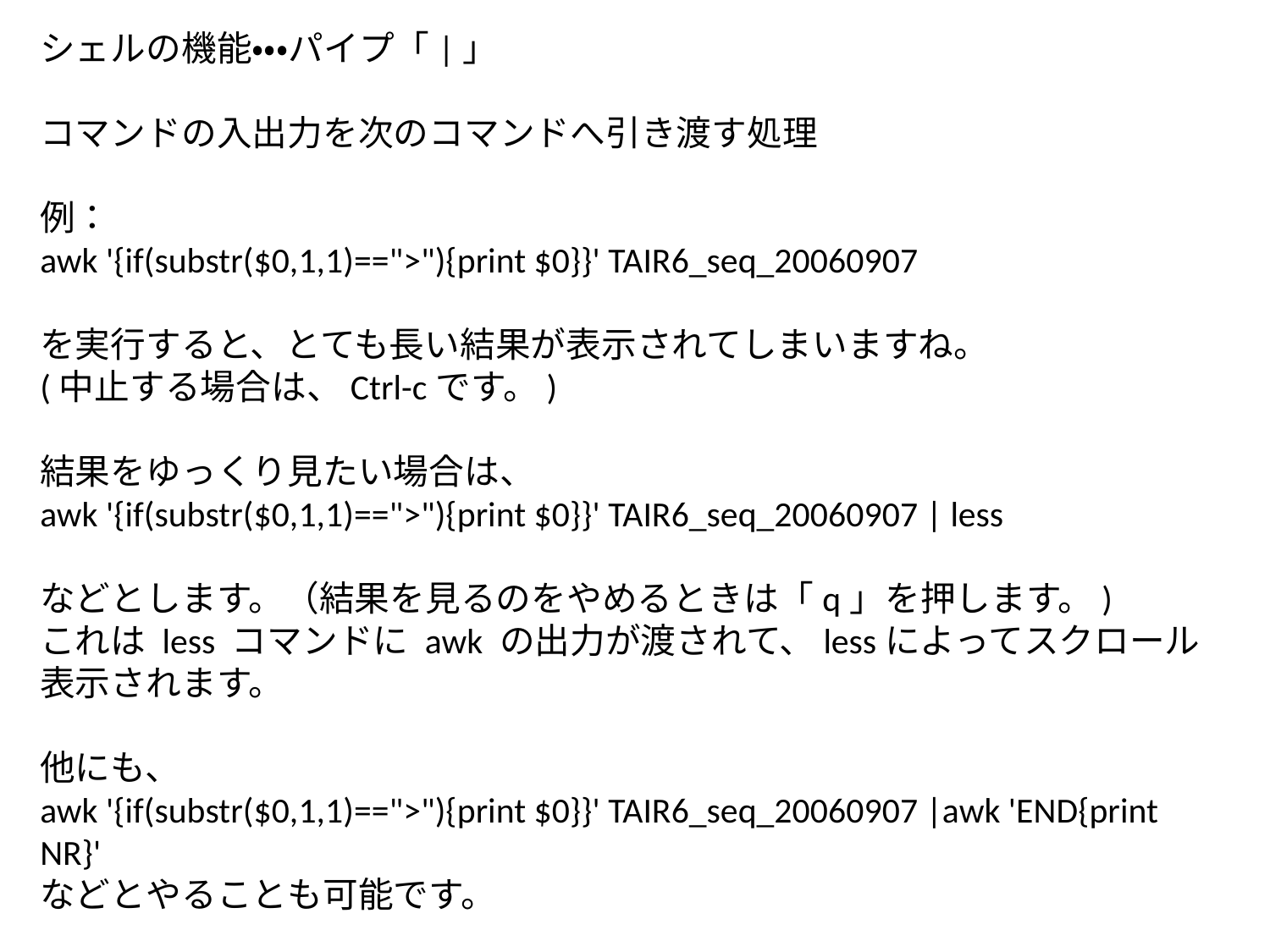

シェルの機能・・・パイプ「|」

コマンドの入出力を次のコマンドへ引き渡す処理

例：
awk '{if(substr($0,1,1)==">"){print $0}}' TAIR6_seq_20060907

を実行すると、とても長い結果が表示されてしまいますね。
(中止する場合は、Ctrl-cです。)

結果をゆっくり見たい場合は、
awk '{if(substr($0,1,1)==">"){print $0}}' TAIR6_seq_20060907 | less

などとします。（結果を見るのをやめるときは「q」を押します。)
これは less コマンドに awk の出力が渡されて、lessによってスクロール表示されます。

他にも、
awk '{if(substr($0,1,1)==">"){print $0}}' TAIR6_seq_20060907 |awk 'END{print NR}'
などとやることも可能です。